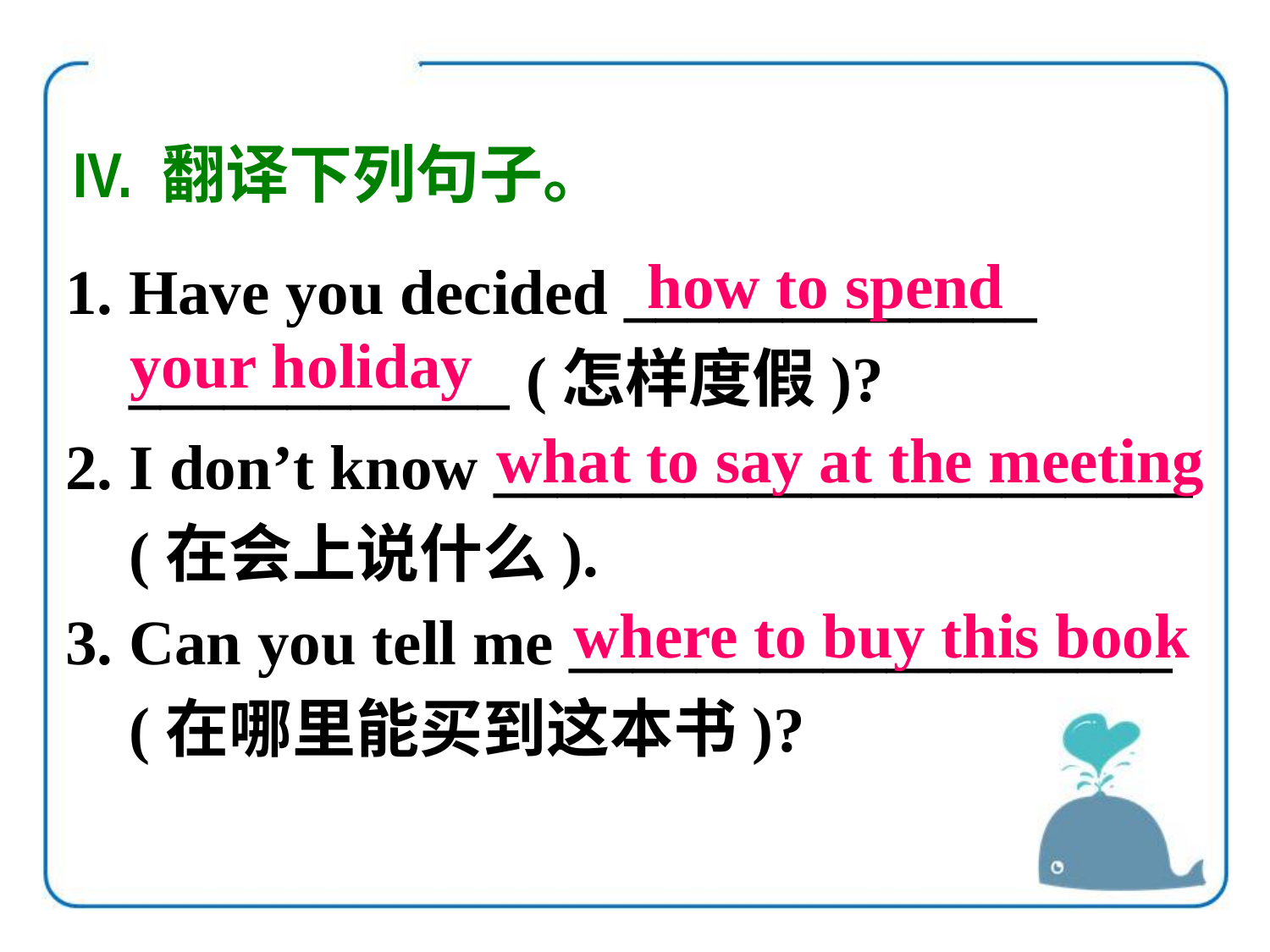

IV. 翻译下列句子。
how to spend
1. Have you decided _____________
    ____________ (怎样度假)?
2. I don’t know ______________________
    (在会上说什么).
3. Can you tell me ___________________
    (在哪里能买到这本书)?
your holiday
what to say at the meeting
where to buy this book